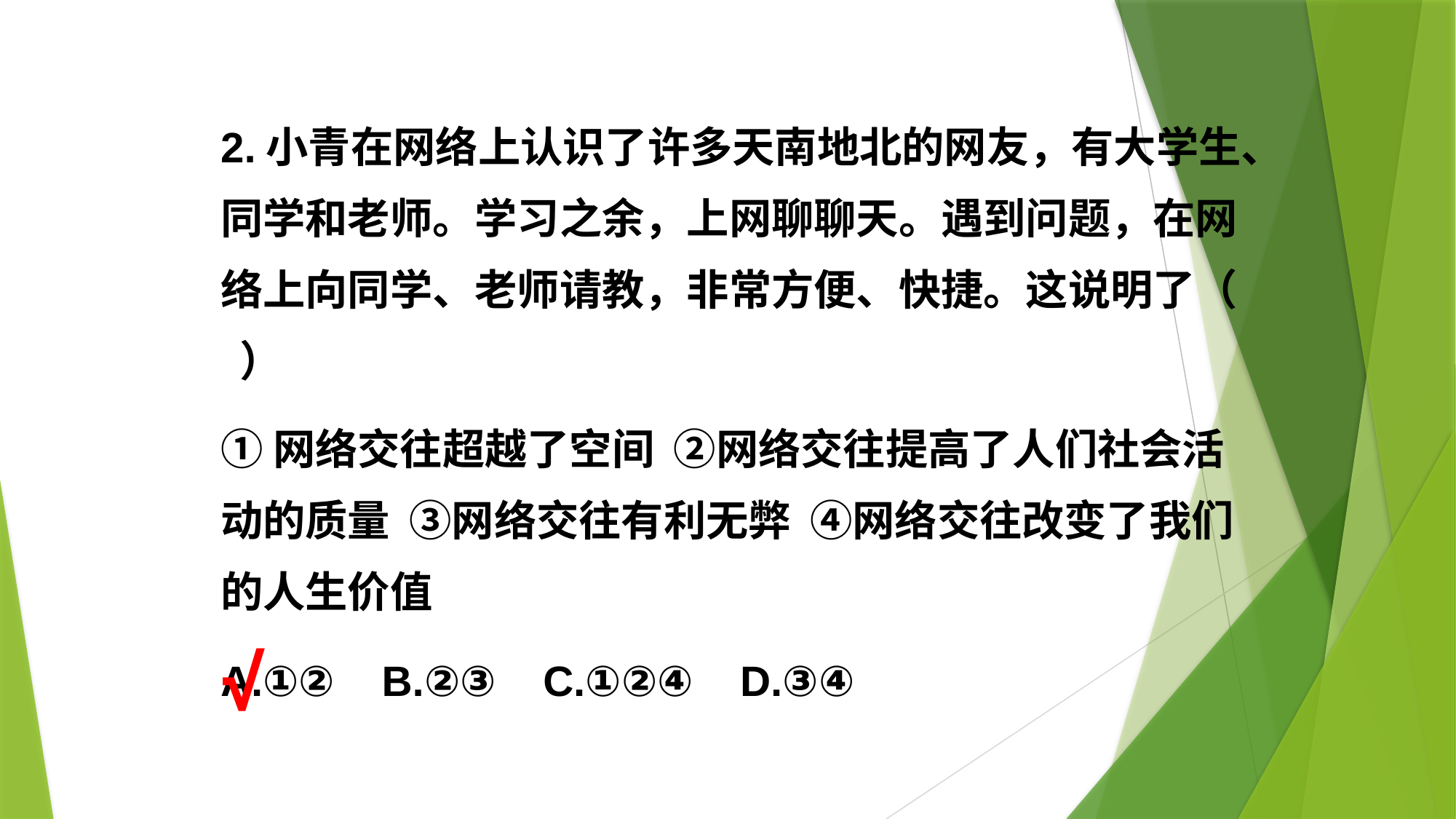

2.小青在网络上认识了许多天南地北的网友，有大学生、同学和老师。学习之余，上网聊聊天。遇到问题，在网络上向同学、老师请教，非常方便、快捷。这说明了（   ）
①网络交往超越了空间  ②网络交往提高了人们社会活动的质量  ③网络交往有利无弊  ④网络交往改变了我们的人生价值
A.①②    B.②③    C.①②④    D.③④
√